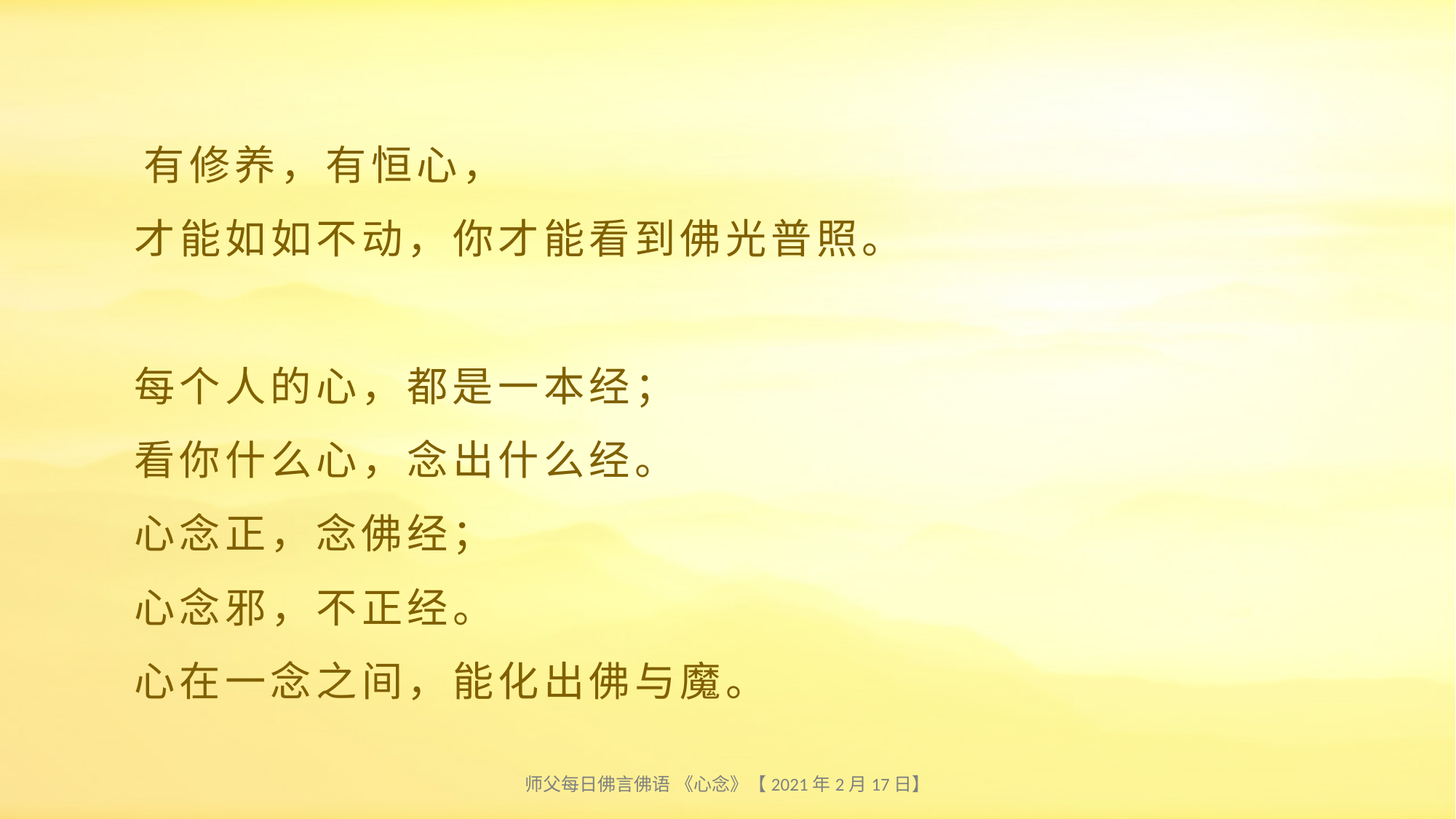

# 有修养，有恒心， 才能如如不动，你才能看到佛光普照。 每个人的心，都是一本经； 看你什么心，念出什么经。 心念正，念佛经； 心念邪，不正经。 心在一念之间，能化出佛与魔。
师父每日佛言佛语 《心念》【2021年2月17日】